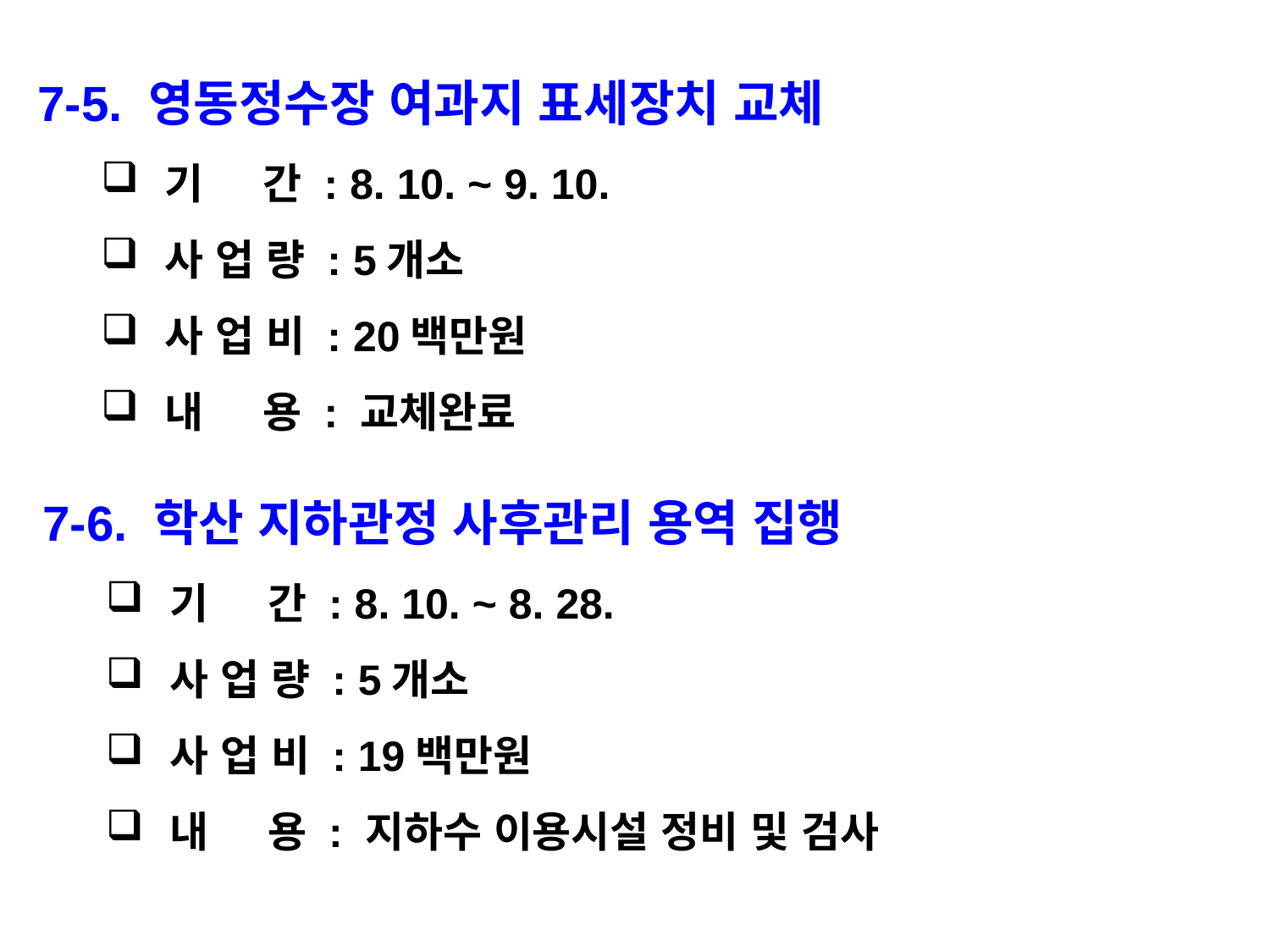

7-5. 영동정수장 여과지 표세장치 교체
기     간 : 8. 10. ~ 9. 10.
사 업 량 : 5개소
사 업 비 : 20백만원
내     용 : 교체완료

7-6. 학산 지하관정 사후관리 용역 집행
기     간 : 8. 10. ~ 8. 28.
사 업 량 : 5개소
사 업 비 : 19백만원
내     용 : 지하수 이용시설 정비 및 검사